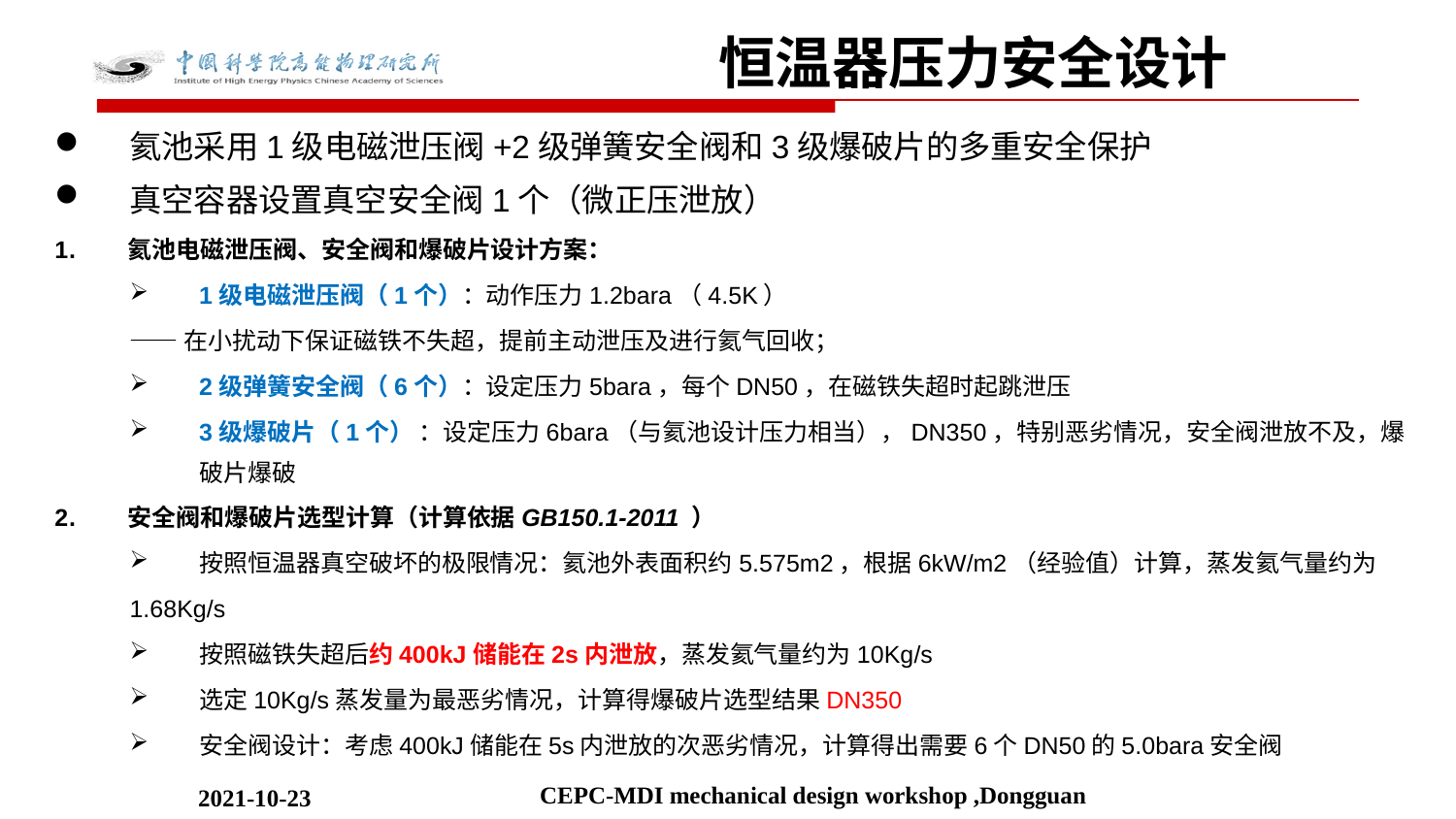

# 恒温器压力安全设计
氦池采用1级电磁泄压阀+2级弹簧安全阀和3级爆破片的多重安全保护
真空容器设置真空安全阀1个（微正压泄放）
氦池电磁泄压阀、安全阀和爆破片设计方案：
1级电磁泄压阀（1个）：动作压力1.2bara（4.5K）
——在小扰动下保证磁铁不失超，提前主动泄压及进行氦气回收；
2级弹簧安全阀（6个）：设定压力5bara，每个DN50，在磁铁失超时起跳泄压
3级爆破片（1个） ：设定压力6bara（与氦池设计压力相当），DN350，特别恶劣情况，安全阀泄放不及，爆破片爆破
安全阀和爆破片选型计算（计算依据GB150.1-2011 ）
按照恒温器真空破坏的极限情况：氦池外表面积约5.575m2，根据6kW/m2（经验值）计算，蒸发氦气量约为
1.68Kg/s
按照磁铁失超后约400kJ储能在2s内泄放，蒸发氦气量约为10Kg/s
选定10Kg/s蒸发量为最恶劣情况，计算得爆破片选型结果DN350
安全阀设计：考虑400kJ储能在5s内泄放的次恶劣情况，计算得出需要6个DN50的5.0bara安全阀
2021-10-23
CEPC-MDI mechanical design workshop ,Dongguan